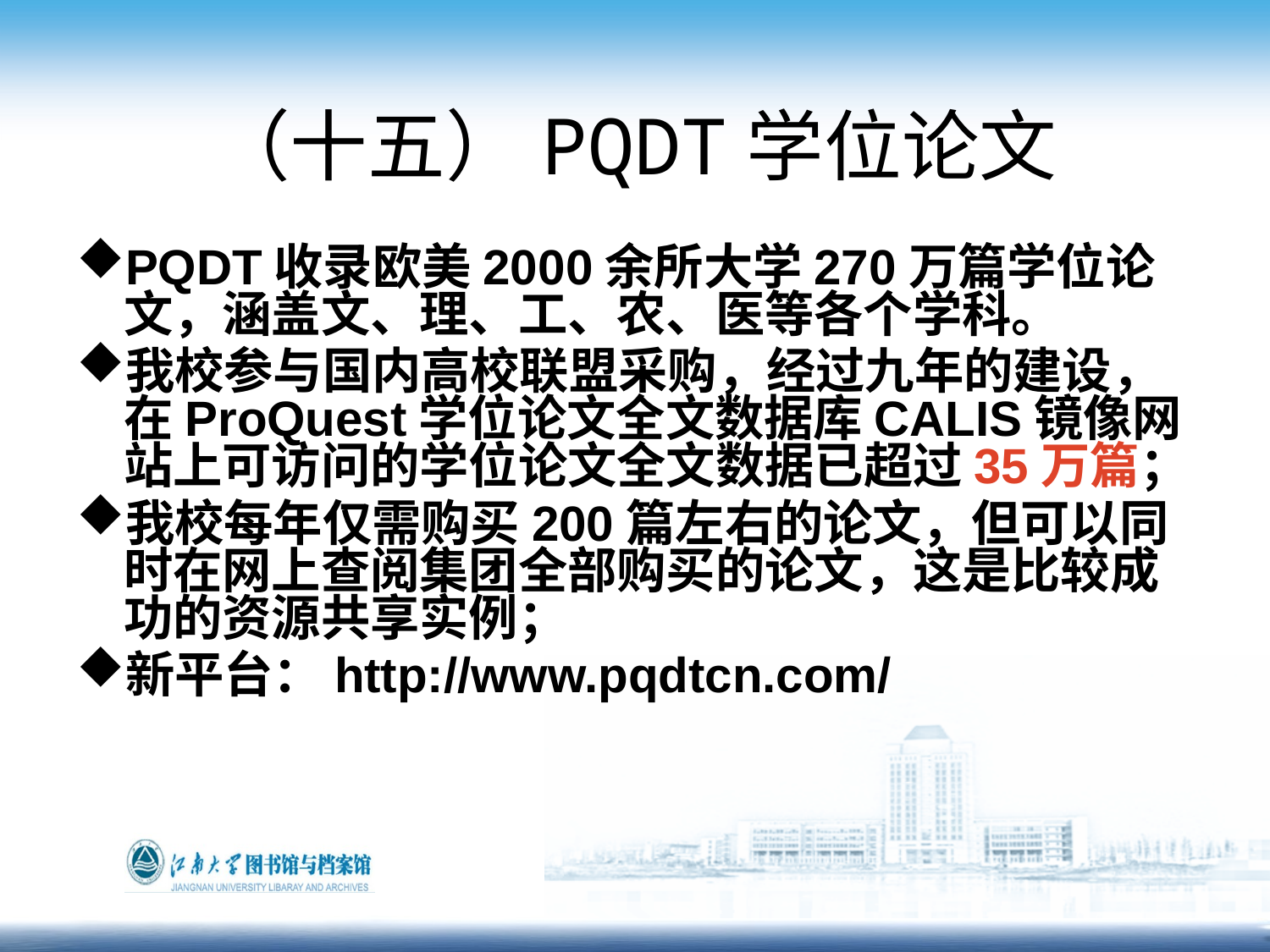

# （十五）PQDT学位论文
PQDT收录欧美2000余所大学270万篇学位论文，涵盖文、理、工、农、医等各个学科。
我校参与国内高校联盟采购，经过九年的建设，在ProQuest学位论文全文数据库CALIS镜像网站上可访问的学位论文全文数据已超过35万篇；
我校每年仅需购买200篇左右的论文，但可以同时在网上查阅集团全部购买的论文，这是比较成功的资源共享实例；
新平台：http://www.pqdtcn.com/